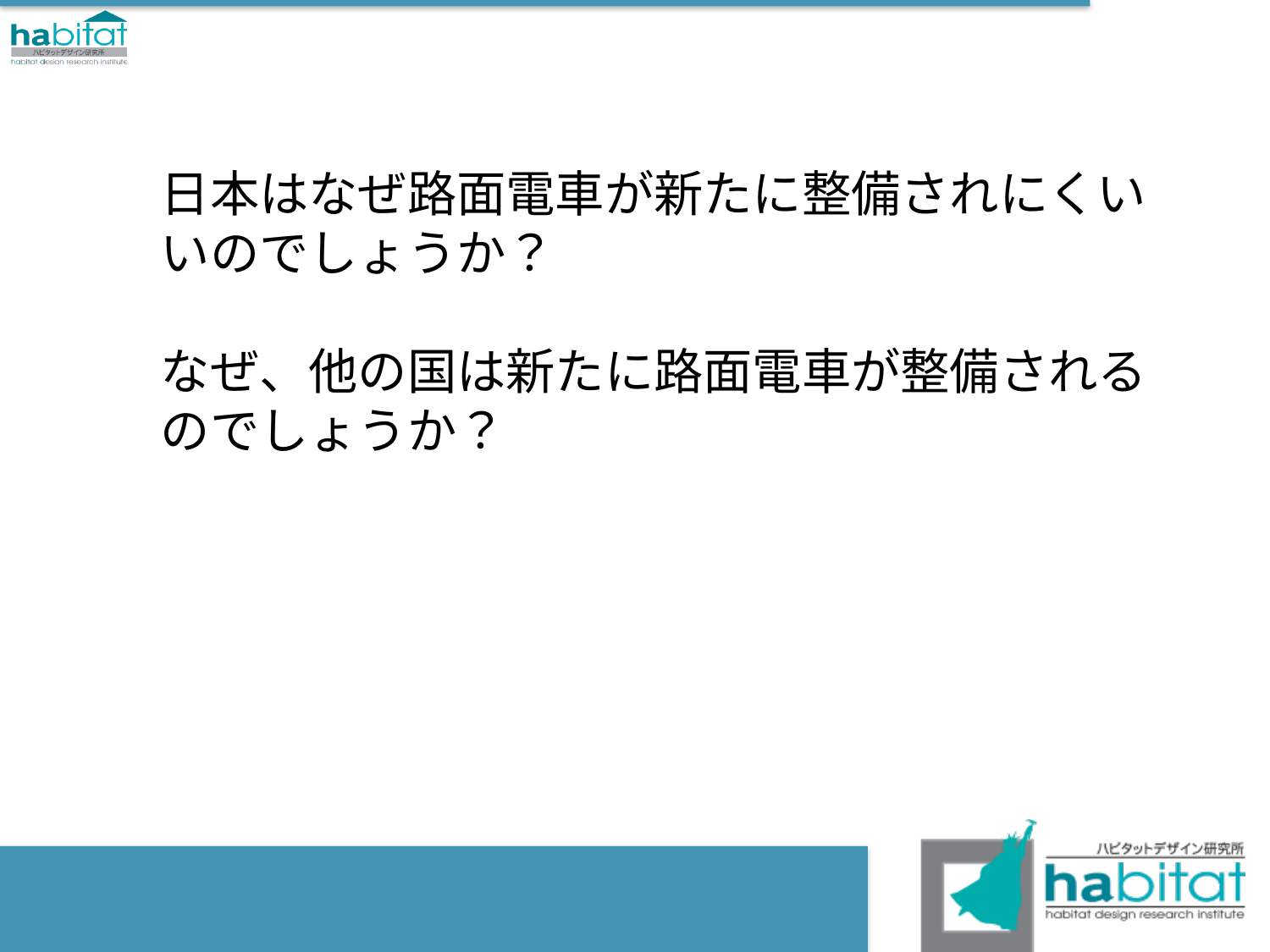

# 日本はなぜ路面電車が新たに整備されにくいいのでしょうか？ なぜ、他の国は新たに路面電車が整備されるのでしょうか？